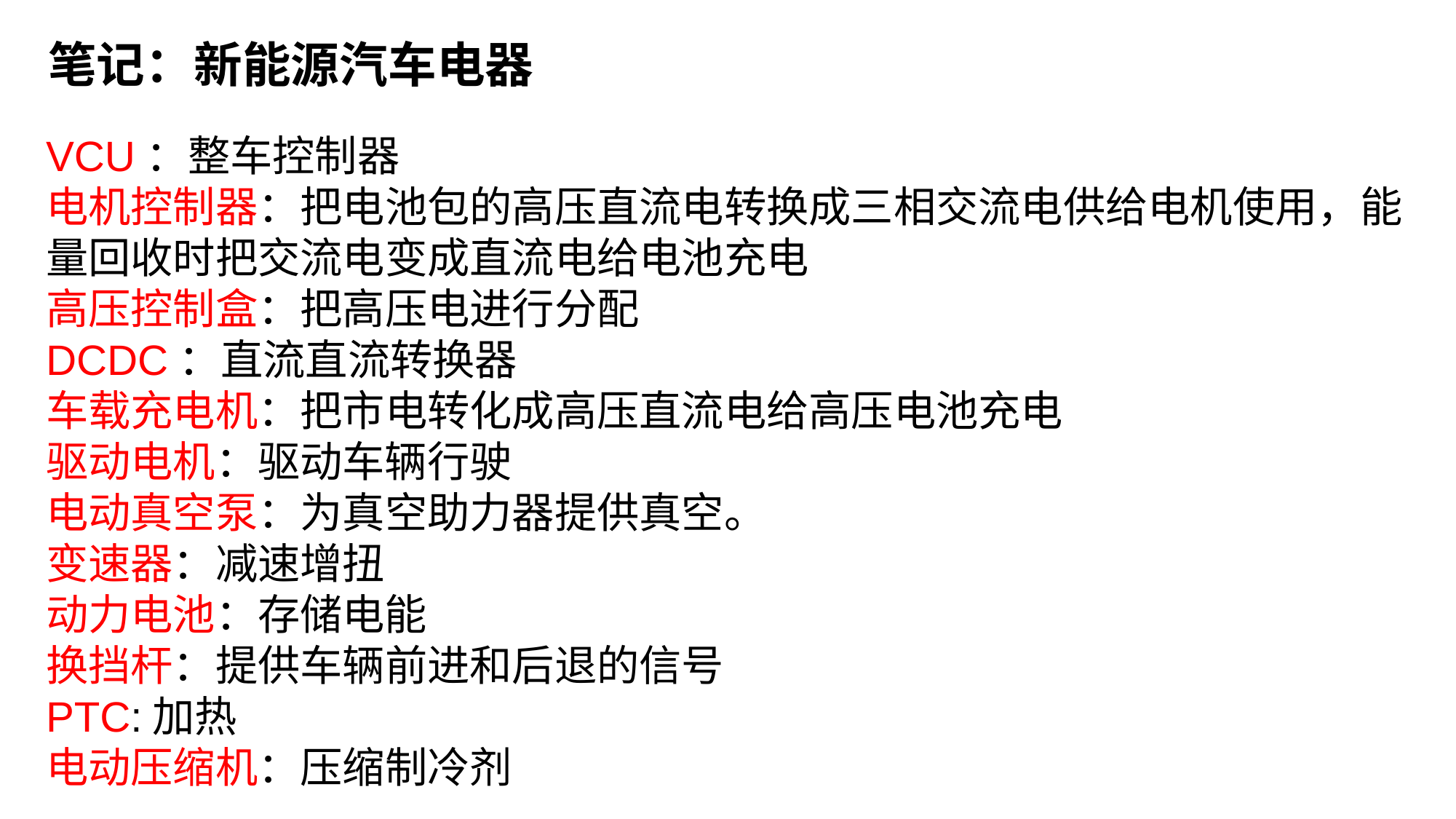

笔记：新能源汽车电器
VCU：整车控制器
电机控制器：把电池包的高压直流电转换成三相交流电供给电机使用，能量回收时把交流电变成直流电给电池充电
高压控制盒：把高压电进行分配
DCDC：直流直流转换器
车载充电机：把市电转化成高压直流电给高压电池充电
驱动电机：驱动车辆行驶
电动真空泵：为真空助力器提供真空。
变速器：减速增扭
动力电池：存储电能
换挡杆：提供车辆前进和后退的信号
PTC:加热
电动压缩机：压缩制冷剂